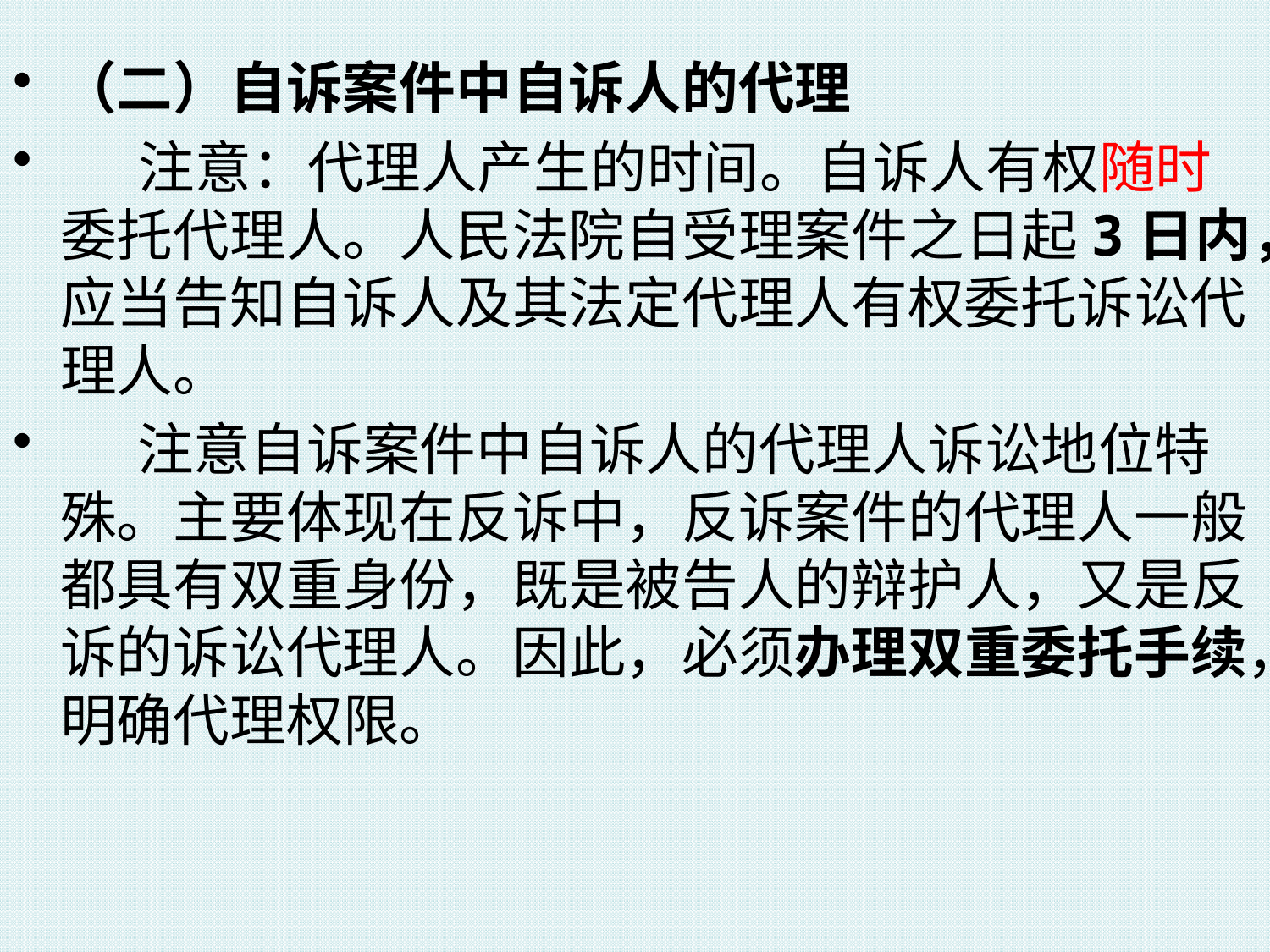

（二）自诉案件中自诉人的代理
     注意：代理人产生的时间。自诉人有权随时委托代理人。人民法院自受理案件之日起3日内，应当告知自诉人及其法定代理人有权委托诉讼代理人。
     注意自诉案件中自诉人的代理人诉讼地位特殊。主要体现在反诉中，反诉案件的代理人一般都具有双重身份，既是被告人的辩护人，又是反诉的诉讼代理人。因此，必须办理双重委托手续，明确代理权限。